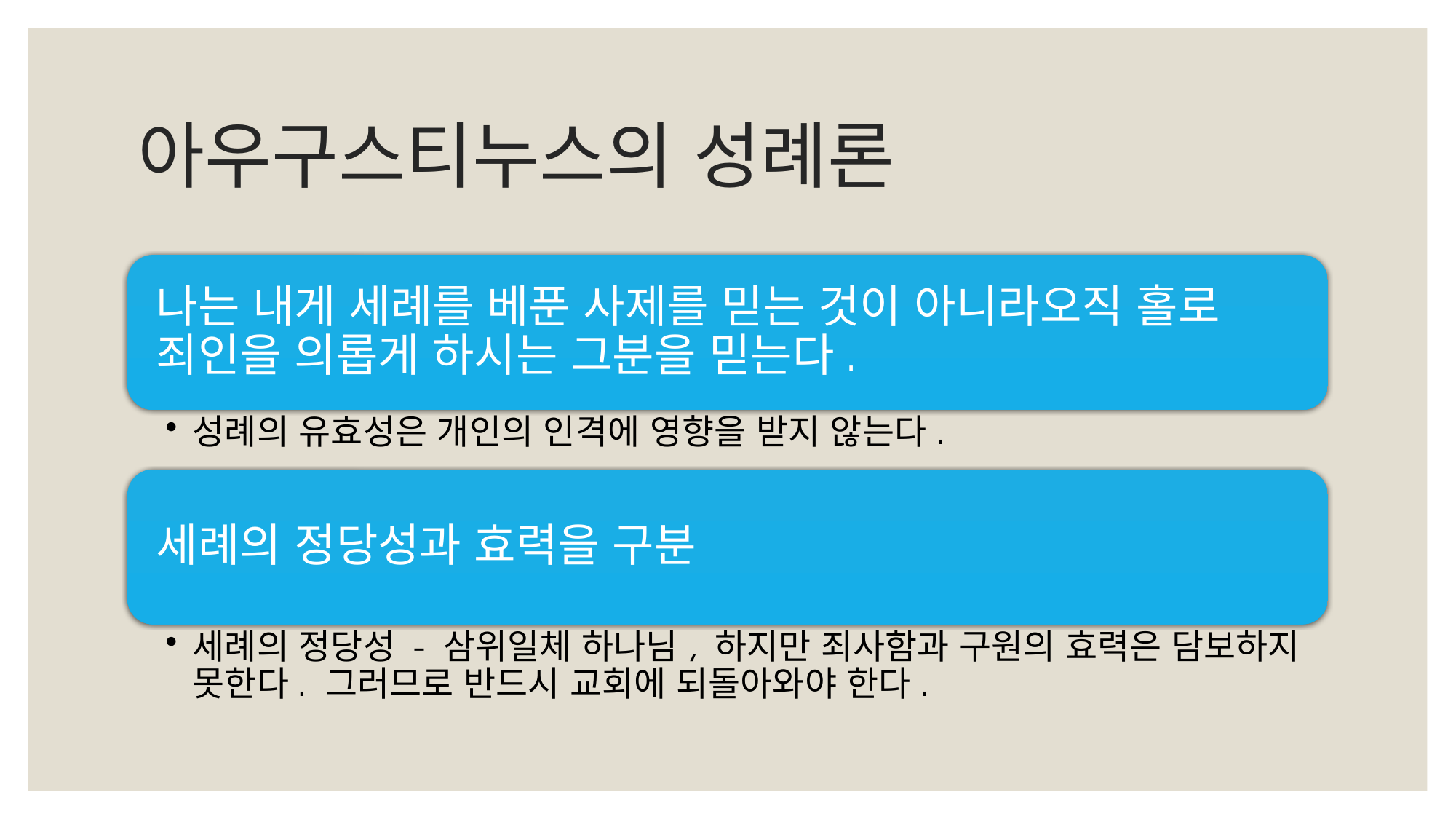

# 아우구스티누스의 성례론
나는 내게 세례를 베푼 사제를 믿는 것이 아니라오직 홀로 죄인을 의롭게 하시는 그분을 믿는다.
성례의 유효성은 개인의 인격에 영향을 받지 않는다.
세례의 정당성과 효력을 구분
세례의 정당성 - 삼위일체 하나님, 하지만 죄사함과 구원의 효력은 담보하지 못한다. 그러므로 반드시 교회에 되돌아와야 한다.